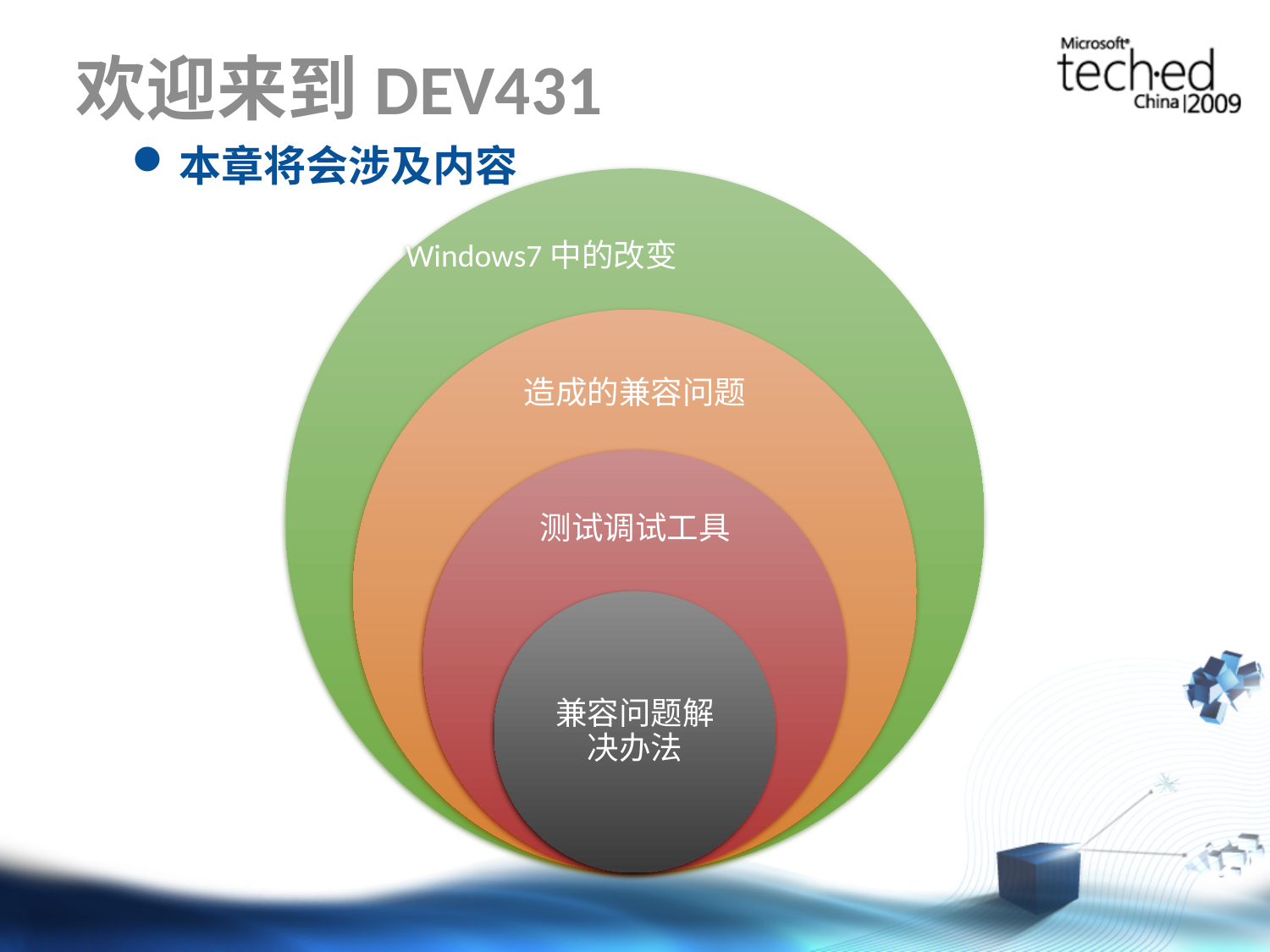

# 欢迎来到DEV431
本章将会涉及内容
Windows7中的改变
造成的兼容问题
测试调试工具
兼容问题解决办法